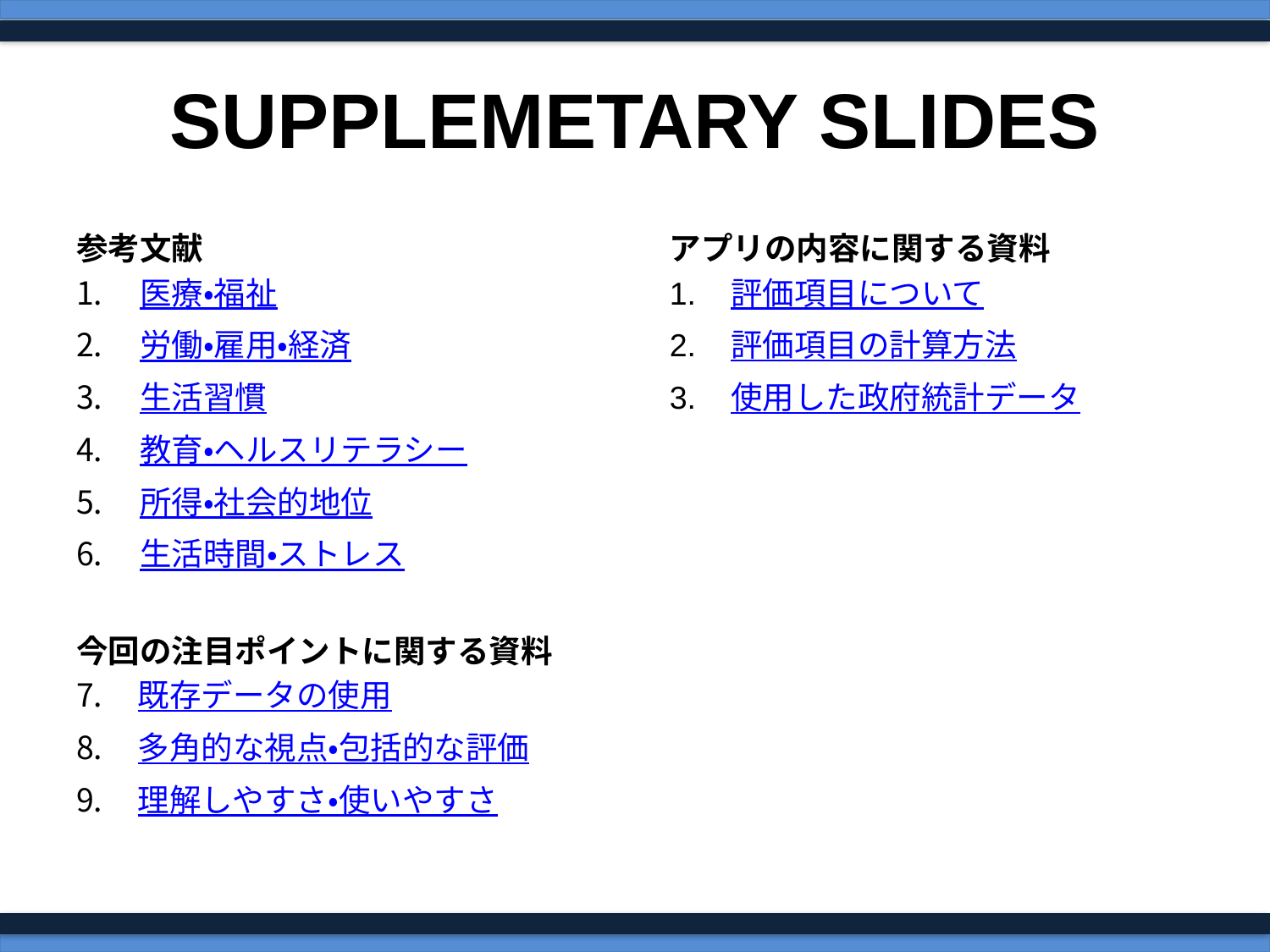

# SUPPLEMETARY SLIDES
参考文献
医療・福祉
労働・雇用・経済
生活習慣
教育・ヘルスリテラシー
所得・社会的地位
生活時間・ストレス

今回の注目ポイントに関する資料
既存データの使用
多角的な視点・包括的な評価
理解しやすさ・使いやすさ

アプリの内容に関する資料
評価項目について
評価項目の計算方法
使用した政府統計データ